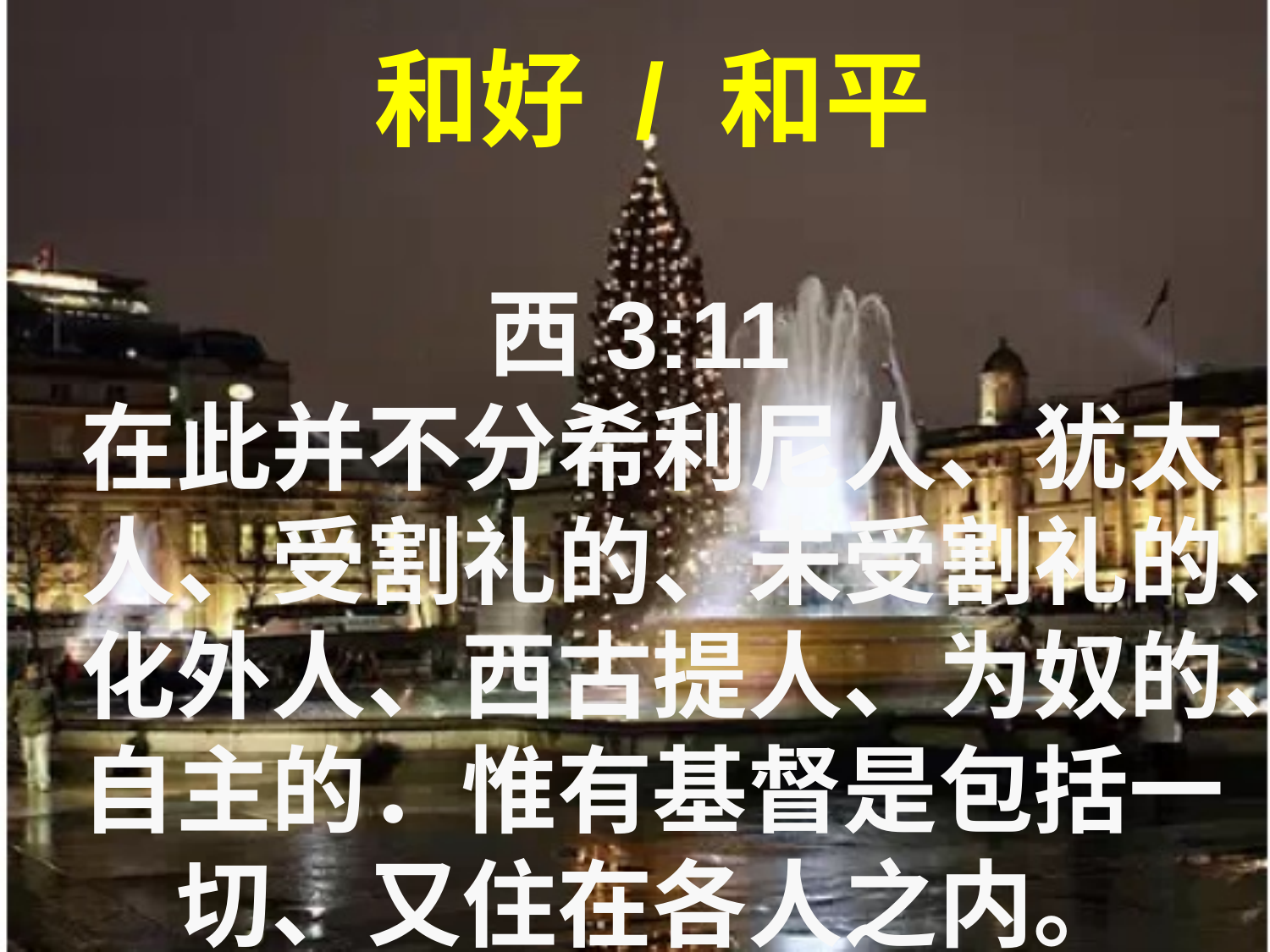

和好 / 和平

西3:11
在此并不分希利尼人、犹太人、受割礼的、未受割礼的、化外人、西古提人、为奴的、自主的．惟有基督是包括一切、又住在各人之内。